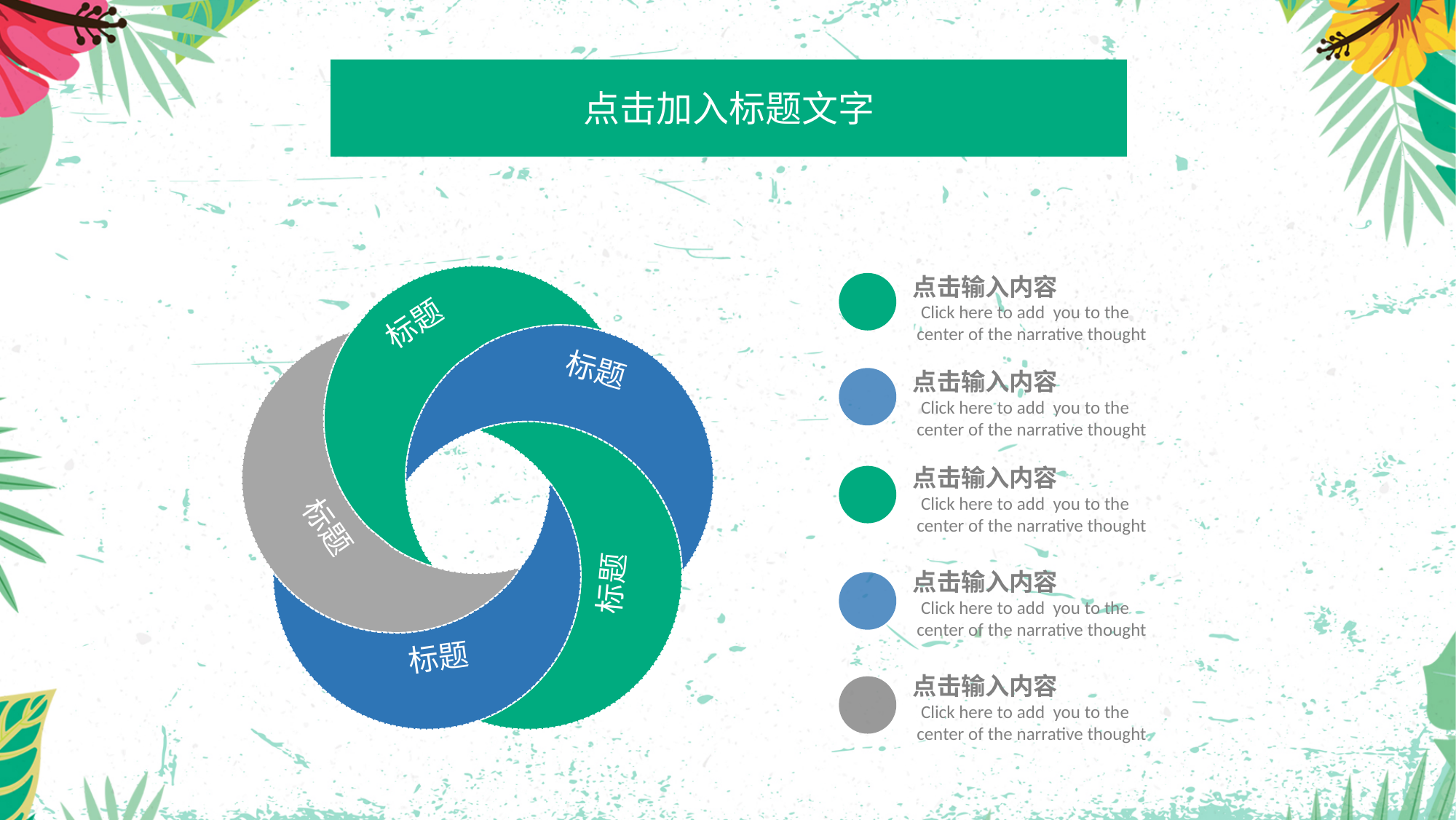

点击加入标题文字
点击输入内容
  Click here to add  you to the
 center of the narrative thought

点击输入内容
  Click here to add  you to the
 center of the narrative thought

点击输入内容
  Click here to add  you to the
 center of the narrative thought

点击输入内容
  Click here to add  you to the
 center of the narrative thought

点击输入内容
  Click here to add  you to the
 center of the narrative thought

标题
标题
标题
标题
标题